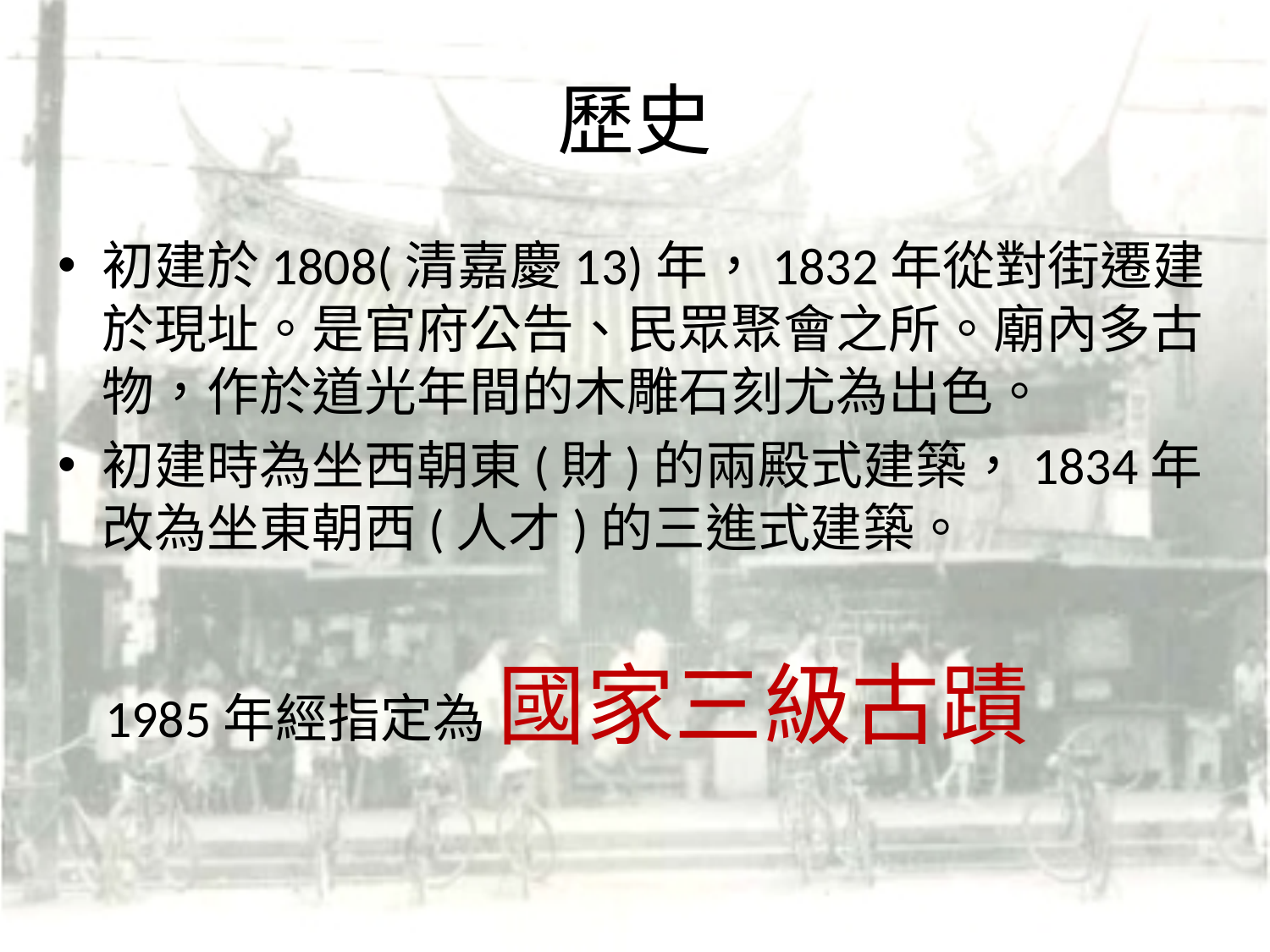

# 歷史
初建於1808(清嘉慶13)年，1832年從對街遷建於現址。是官府公告、民眾聚會之所。廟內多古物，作於道光年間的木雕石刻尤為出色。
初建時為坐西朝東(財)的兩殿式建築，1834年改為坐東朝西(人才)的三進式建築。

    1985年經指定為 國家三級古蹟